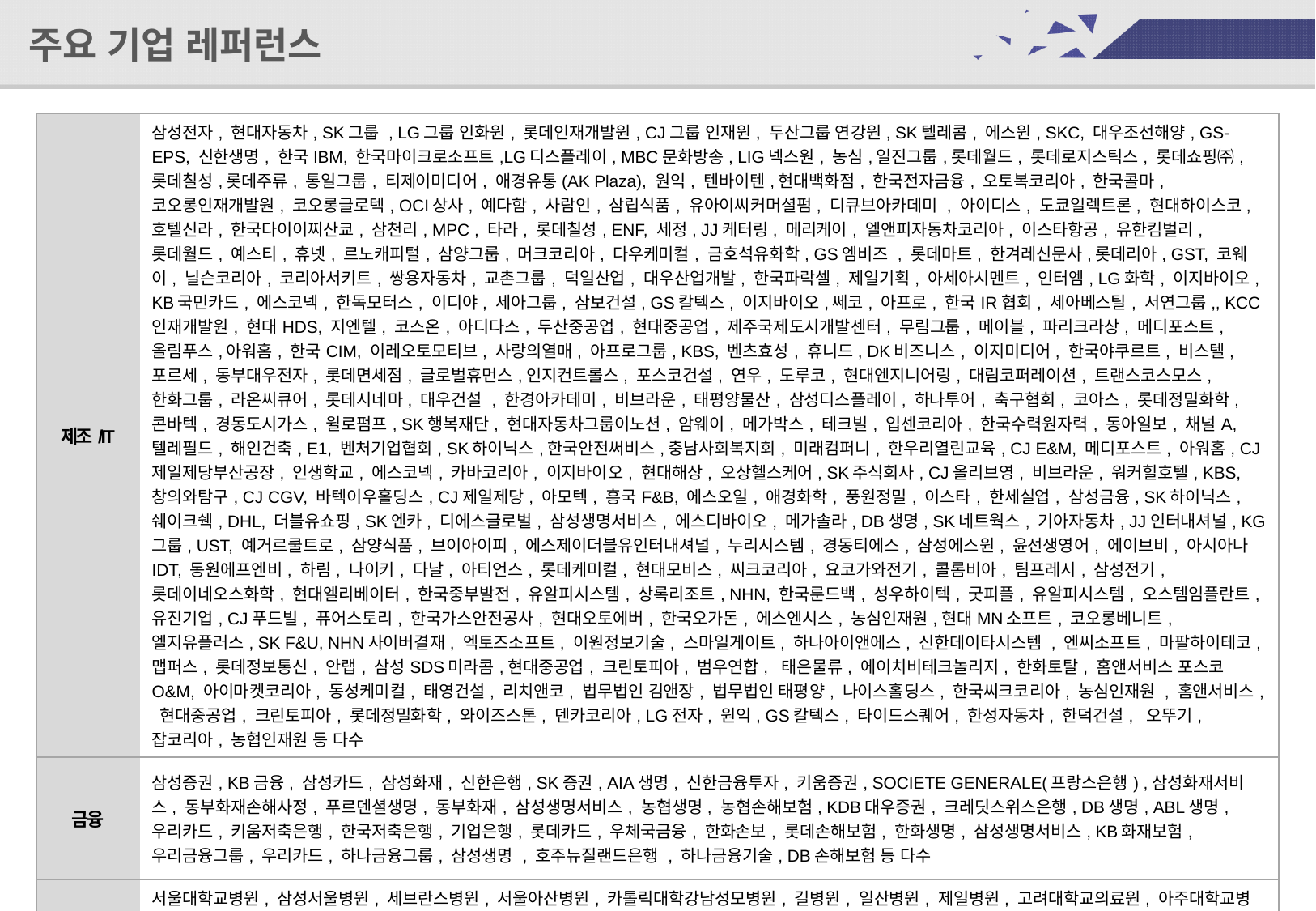

주요 기업 레퍼런스
| 제조/IT | 삼성전자, 현대자동차, SK그룹 , LG그룹 인화원, 롯데인재개발원, CJ그룹 인재원, 두산그룹 연강원, SK텔레콤, 에스원, SKC, 대우조선해양, GS-EPS, 신한생명, 한국IBM, 한국마이크로소프트,LG디스플레이, MBC문화방송, LIG넥스원, 농심,일진그룹,롯데월드, 롯데로지스틱스, 롯데쇼핑㈜, 롯데칠성,롯데주류, 통일그룹, 티제이미디어, 애경유통(AK Plaza), 원익, 텐바이텐,현대백화점, 한국전자금융, 오토복코리아, 한국콜마, 코오롱인재개발원, 코오롱글로텍, OCI상사, 예다함, 사람인, 삼립식품, 유아이씨커머셜펌, 디큐브아카데미 , 아이디스, 도쿄일렉트론, 현대하이스코, 호텔신라, 한국다이이찌산쿄, 삼천리, MPC , 타라, 롯데칠성, ENF, 세정, JJ케터링, 메리케이, 엘앤피자동차코리아, 이스타항공, 유한킴벌리, 롯데월드, 예스티, 휴넷, 르노캐피털, 삼양그룹, 머크코리아, 다우케미컬, 금호석유화학, GS엠비즈 , 롯데마트, 한겨레신문사,롯데리아, GST, 코웨이, 닐슨코리아, 코리아서키트, 쌍용자동차, 교촌그룹, 덕일산업, 대우산업개발, 한국파락셀, 제일기획, 아세아시멘트, 인터엠, LG화학, 이지바이오, KB국민카드, 에스코넥, 한독모터스, 이디야, 세아그룹, 삼보건설, GS칼텍스, 이지바이오,쎄코, 아프로, 한국IR협회, 세아베스틸, 서연그룹,, KCC인재개발원, 현대HDS, 지엔텔, 코스온, 아디다스, 두산중공업, 현대중공업, 제주국제도시개발센터, 무림그룹, 메이블, 파리크라상, 메디포스트, 올림푸스,아워홈, 한국CIM, 이레오토모티브, 사랑의열매, 아프로그룹, KBS, 벤츠효성, 휴니드, DK비즈니스, 이지미디어, 한국야쿠르트, 비스텔, 포르세, 동부대우전자, 롯데면세점, 글로벌휴먼스,인지컨트롤스, 포스코건설, 연우, 도루코, 현대엔지니어링, 대림코퍼레이션, 트랜스코스모스, 한화그룹, 라온씨큐어, 롯데시네마, 대우건설 , 한경아카데미, 비브라운, 태평양물산, 삼성디스플레이, 하나투어, 축구협회, 코아스, 롯데정밀화학, 콘바텍, 경동도시가스, 윌로펌프, SK행복재단, 현대자동차그룹이노션, 암웨이, 메가박스, 테크빌, 입센코리아, 한국수력원자력, 동아일보, 채널A, 텔레필드, 해인건축, E1, 벤처기업협회, SK하이닉스,한국안전써비스,충남사회복지회, 미래컴퍼니, 한우리열린교육, CJ E&M, 메디포스트, 아워홈, CJ제일제당부산공장, 인생학교, 에스코넥, 카바코리아, 이지바이오, 현대해상, 오상헬스케어, SK주식회사, CJ올리브영, 비브라운, 워커힐호텔, KBS, 창의와탐구, CJ CGV, 바텍이우홀딩스, CJ제일제당, 아모텍, 흥국F&B, 에스오일, 애경화학, 풍원정밀, 이스타, 한세실업, 삼성금융, SK하이닉스, 쉐이크쉑, DHL, 더블유쇼핑, SK엔카, 디에스글로벌, 삼성생명서비스, 에스디바이오, 메가솔라, DB생명, SK네트웍스, 기아자동차, JJ인터내셔널, KG그룹, UST, 예거르쿨트로, 삼양식품, 브이아이피, 에스제이더블유인터내셔널, 누리시스템, 경동티에스, 삼성에스원, 윤선생영어, 에이브비, 아시아나IDT, 동원에프엔비, 하림, 나이키, 다날, 아티언스, 롯데케미컬, 현대모비스, 씨크코리아, 요코가와전기, 콜롬비아, 팀프레시, 삼성전기, 롯데이네오스화학, 현대엘리베이터, 한국중부발전, 유알피시스템, 상록리조트, NHN, 한국룬드백, 성우하이텍, 굿피플, 유알피시스템, 오스템임플란트, 유진기업, CJ푸드빌, 퓨어스토리, 한국가스안전공사, 현대오토에버, 한국오가돈, 에스엔시스, 농심인재원,현대MN소프트, 코오롱베니트, 엘지유플러스, SK F&U, NHN사이버결재, 엑토즈소프트, 이원정보기술, 스마일게이트, 하나아이앤에스, 신한데이타시스템 , 엔씨소프트, 마팔하이테코, 맵퍼스, 롯데정보통신, 안랩, 삼성SDS미라콤,현대중공업, 크린토피아, 범우연합, 태은물류, 에이치비테크놀리지, 한화토탈, 홈앤서비스 포스코 O&M, 아이마켓코리아, 동성케미컬, 태영건설, 리치앤코, 법무법인 김앤장, 법무법인 태평양, 나이스홀딩스, 한국씨크코리아, 농심인재원 , 홈앤서비스, 현대중공업, 크린토피아, 롯데정밀화학, 와이즈스톤, 덴카코리아, LG전자, 원익, GS칼텍스, 타이드스퀘어, 한성자동차, 한덕건설, 오뚜기, 잡코리아, 농협인재원 등 다수 |
| --- | --- |
| 금융 | 삼성증권, KB금융, 삼성카드, 삼성화재, 신한은행, SK증권, AIA생명, 신한금융투자, 키움증권, SOCIETE GENERALE(프랑스은행) ,삼성화재서비스, 동부화재손해사정, 푸르덴셜생명, 동부화재, 삼성생명서비스, 농협생명, 농협손해보험, KDB대우증권, 크레딧스위스은행, DB생명, ABL생명, 우리카드, 키움저축은행, 한국저축은행, 기업은행, 롯데카드, 우체국금융, 한화손보, 롯데손해보험, 한화생명, 삼성생명서비스, KB화재보험, 우리금융그룹, 우리카드, 하나금융그룹, 삼성생명 , 호주뉴질랜드은행 , 하나금융기술, DB손해보험 등 다수 |
| 병원/제약 | 서울대학교병원, 삼성서울병원, 세브란스병원, 서울아산병원, 카톨릭대학강남성모병원, 길병원, 일산병원, 제일병원, 고려대학교의료원, 아주대학교병원, 국립중앙의료원, 한국암병원, 일산병원, 서울북부병원, 전북대학교병원, 한림병원 , 백병원, 서울대보라매병원, 대구카톨릭대학교병원, 대구동산병원, 충북대병원, 충남대병원, 원주세브란스, 계명대동산병원, 병원간호사회, 종근당, 녹십자, 동국제약, 경남제약, 일양약품, 한국얀센, 존슨앤존슨, 유영제약, 경남제약, 콜마파마, 한미약품, 자생병원, 서울성모병원, 바이엘, 분당차병원, 충남대병원, 국립중앙의료원, 부산백병원, 대웅제약, 한국오가돈, 서울대학교 의과대학, 한국룬드백, 한국에이브비, 한림제약, 대웅제약, 나나성형외과, 유한양행, 성빈센트병원, 휴비스글로벌, 옵투스제약 등 다수 |